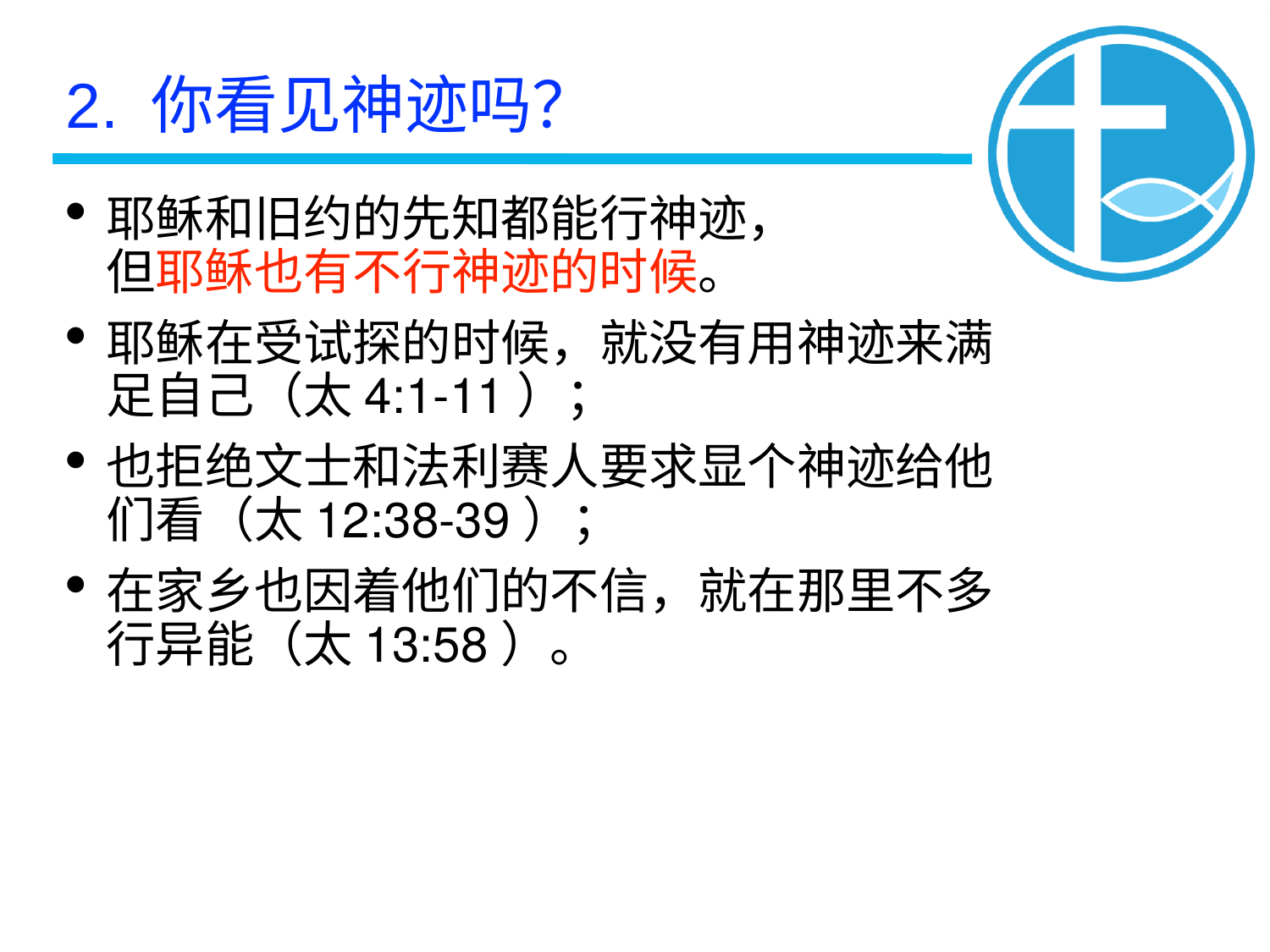

2. 你看见神迹吗？
耶稣和旧约的先知都能行神迹，
但耶稣也有不行神迹的时候。
耶稣在受试探的时候，就没有用神迹来满足自己（太4:1-11）；
也拒绝文士和法利赛人要求显个神迹给他们看（太12:38-39）；
在家乡也因着他们的不信，就在那里不多行异能（太13:58）。